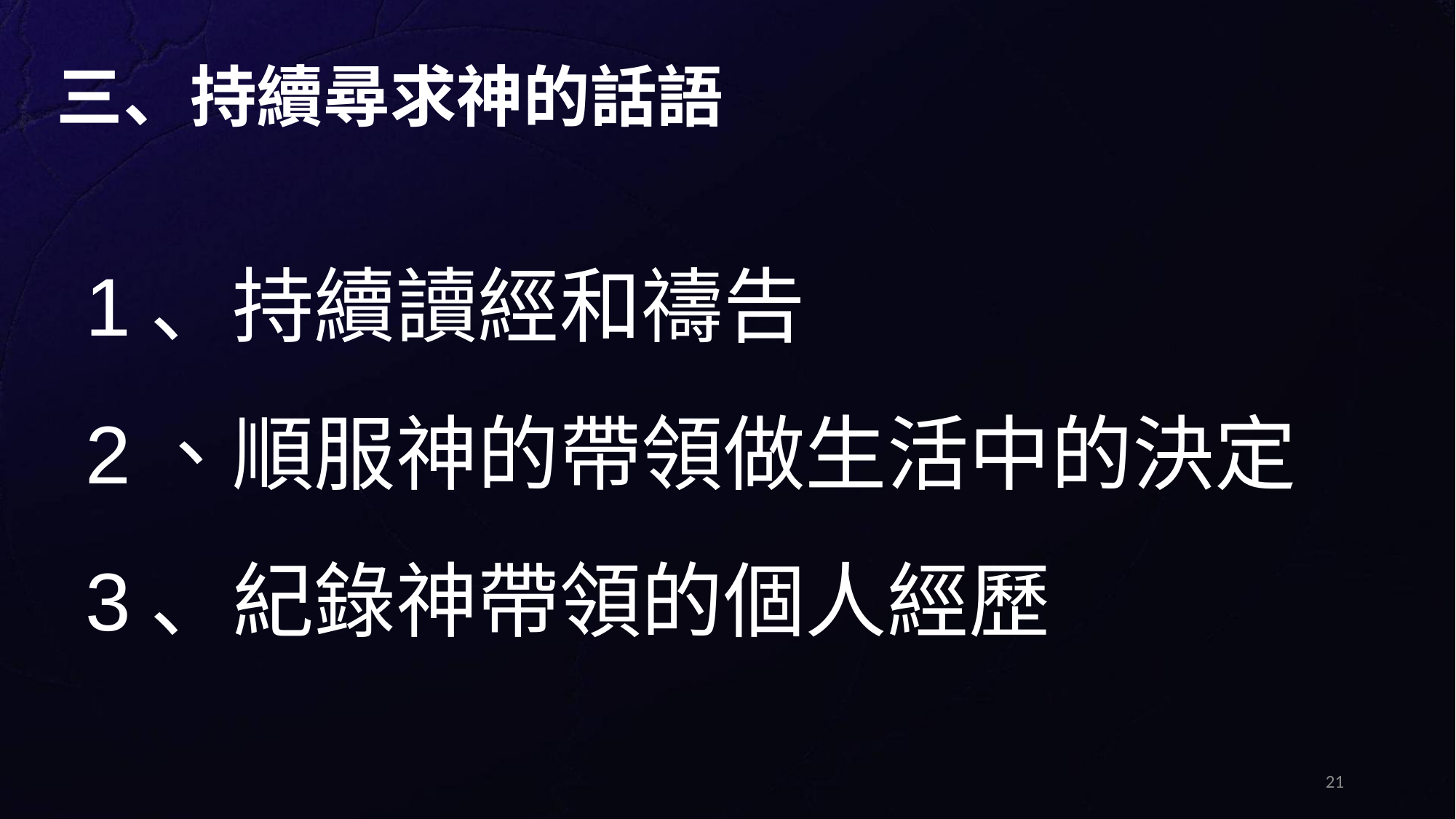

三、持續尋求神的話語
1、持續讀經和禱告
2、順服神的帶領做生活中的決定
3、紀錄神帶領的個人經歷
21